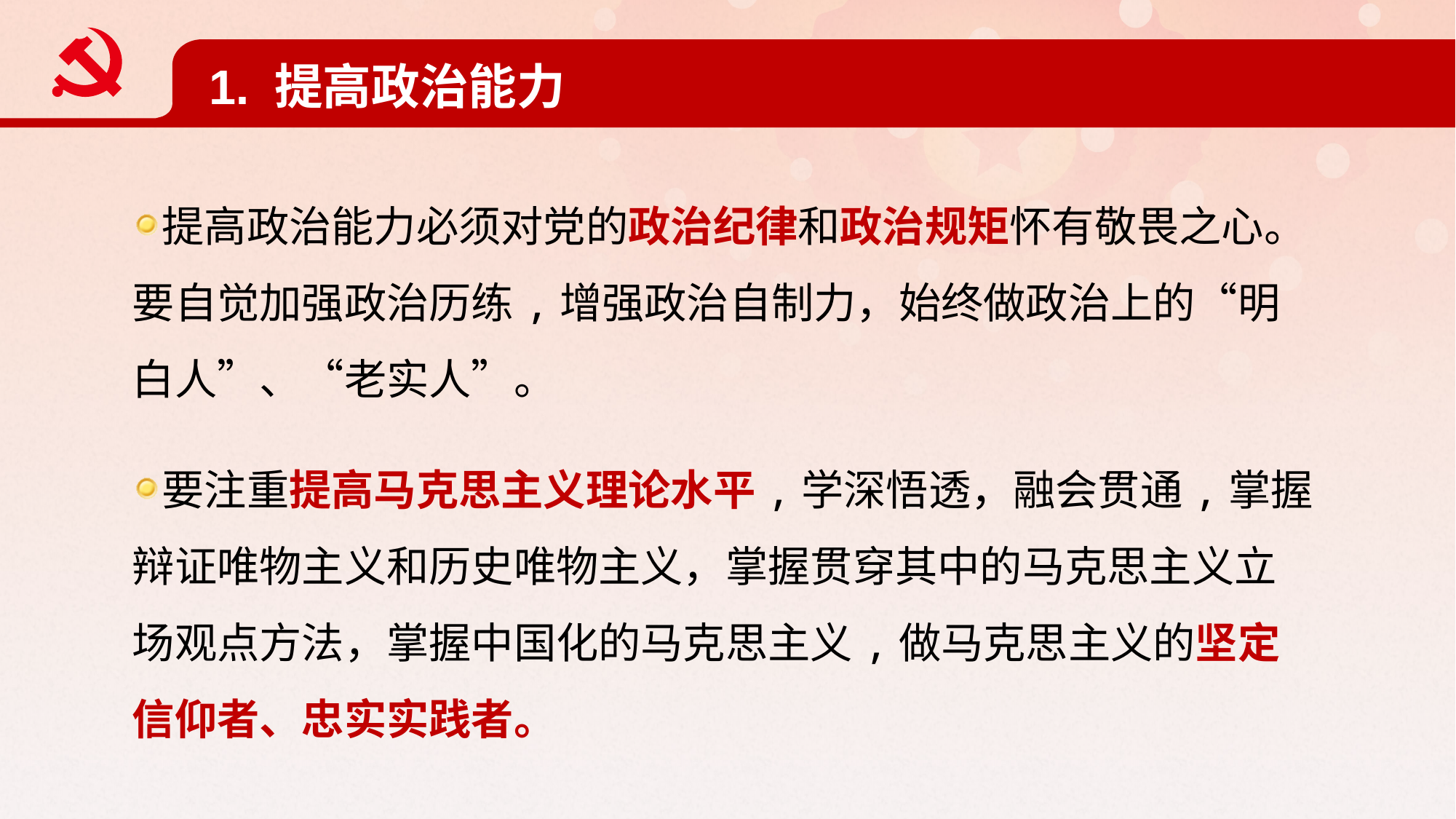

1. 提高政治能力

提高政治能力必须对党的政治纪律和政治规矩怀有敬畏之心。要自觉加强政治历练,增强政治自制力，始终做政治上的“明白人”、“老实人”。
要注重提高马克思主义理论水平,学深悟透，融会贯通,掌握辩证唯物主义和历史唯物主义，掌握贯穿其中的马克思主义立场观点方法，掌握中国化的马克思主义,做马克思主义的坚定信仰者、忠实实践者。